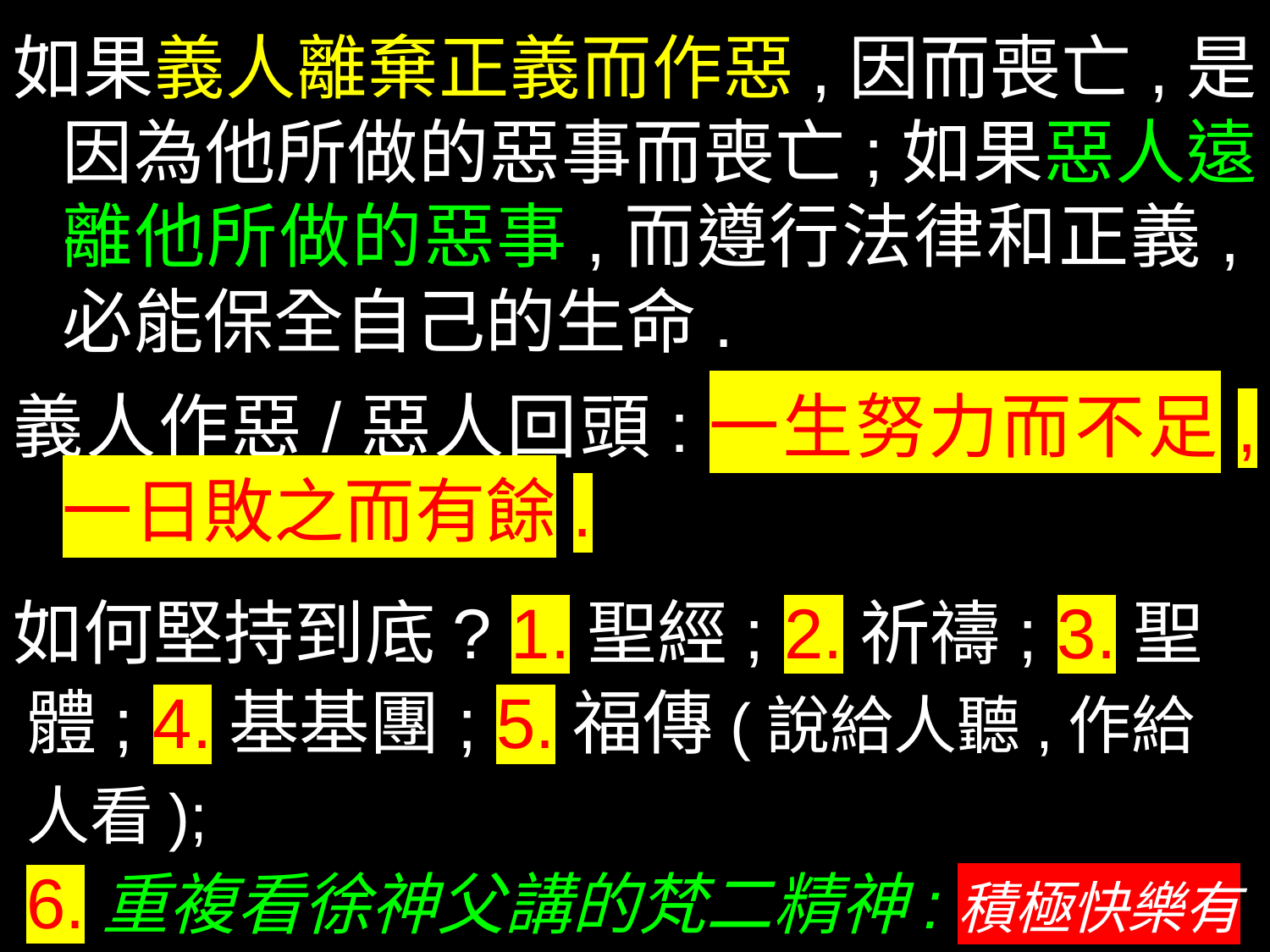

如果義人離棄正義而作惡,因而喪亡,是因為他所做的惡事而喪亡;如果惡人遠離他所做的惡事,而遵行法律和正義,必能保全自己的生命.
義人作惡/惡人回頭:一生努力而不足,
一日敗之而有餘.
如何堅持到底? 1.聖經; 2.祈禱; 3.聖體; 4.基基團; 5.福傳(說給人聽,作給人看);
6.重複看徐神父講的梵二精神:積極快樂有用